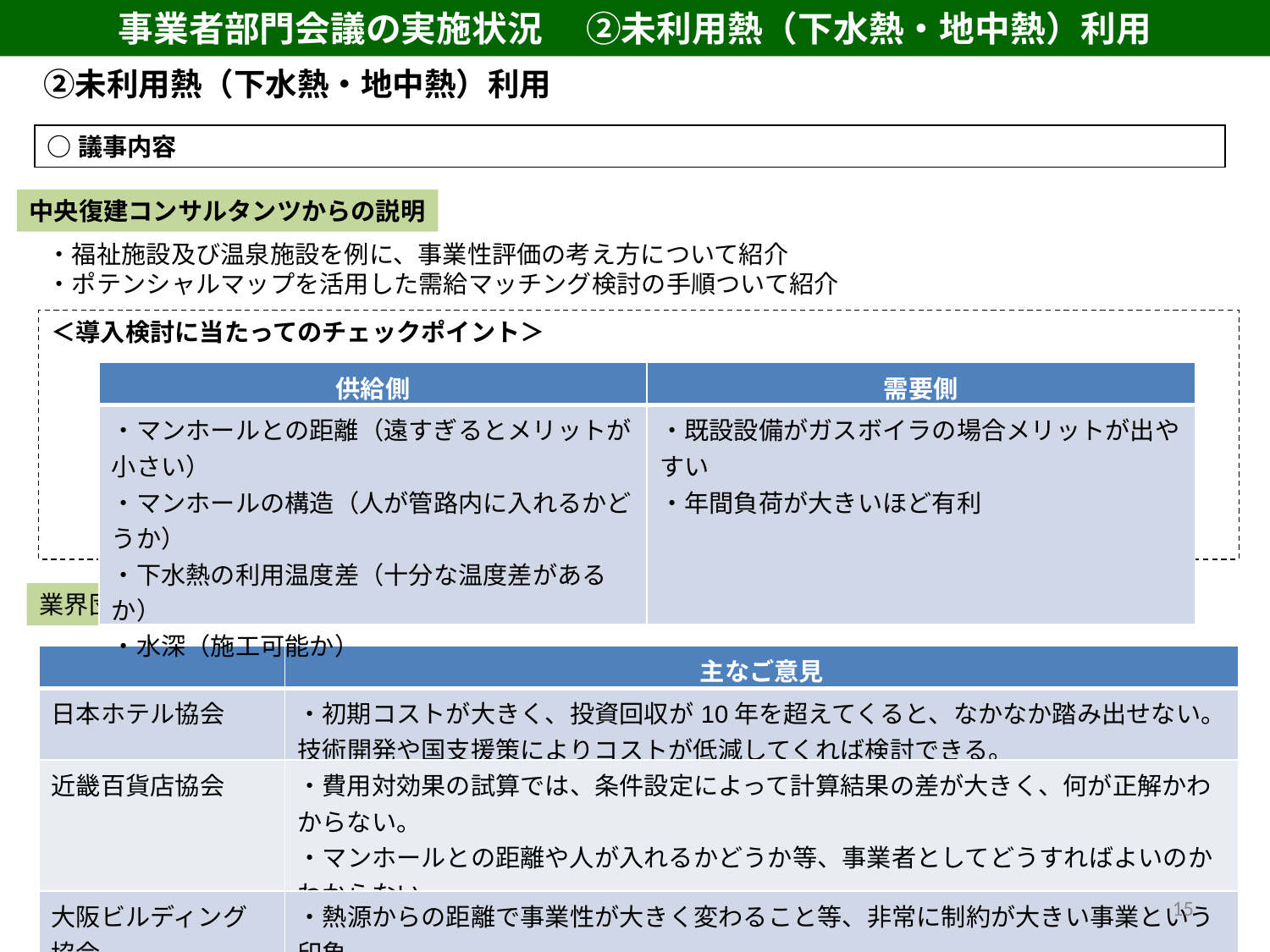

事業者部門会議の実施状況　 ②未利用熱（下水熱・地中熱）利用
　②未利用熱（下水熱・地中熱）利用
○議事内容
中央復建コンサルタンツからの説明
・福祉施設及び温泉施設を例に、事業性評価の考え方について紹介
・ポテンシャルマップを活用した需給マッチング検討の手順ついて紹介
＜導入検討に当たってのチェックポイント＞

| 供給側 | 需要側 |
| --- | --- |
| ・マンホールとの距離（遠すぎるとメリットが小さい） ・マンホールの構造（人が管路内に入れるかどうか） ・下水熱の利用温度差（十分な温度差があるか） ・水深（施工可能か） | ・既設設備がガスボイラの場合メリットが出やすい ・年間負荷が大きいほど有利 |
業界団体からの主なご意見
|  | 主なご意見 |
| --- | --- |
| 日本ホテル協会 | ・初期コストが大きく、投資回収が10年を超えてくると、なかなか踏み出せない。技術開発や国支援策によりコストが低減してくれば検討できる。 |
| 近畿百貨店協会 | ・費用対効果の試算では、条件設定によって計算結果の差が大きく、何が正解かわからない。 ・マンホールとの距離や人が入れるかどうか等、事業者としてどうすればよいのかわからない。 |
| 大阪ビルディング協会 | ・熱源からの距離で事業性が大きく変わること等、非常に制約が大きい事業という印象。 ・条件が均一に測れないために、投資判断をするのに不安がある。 ・会員が大阪市内に集中していることから、大阪市内のマップもお願いしたい。 |
15